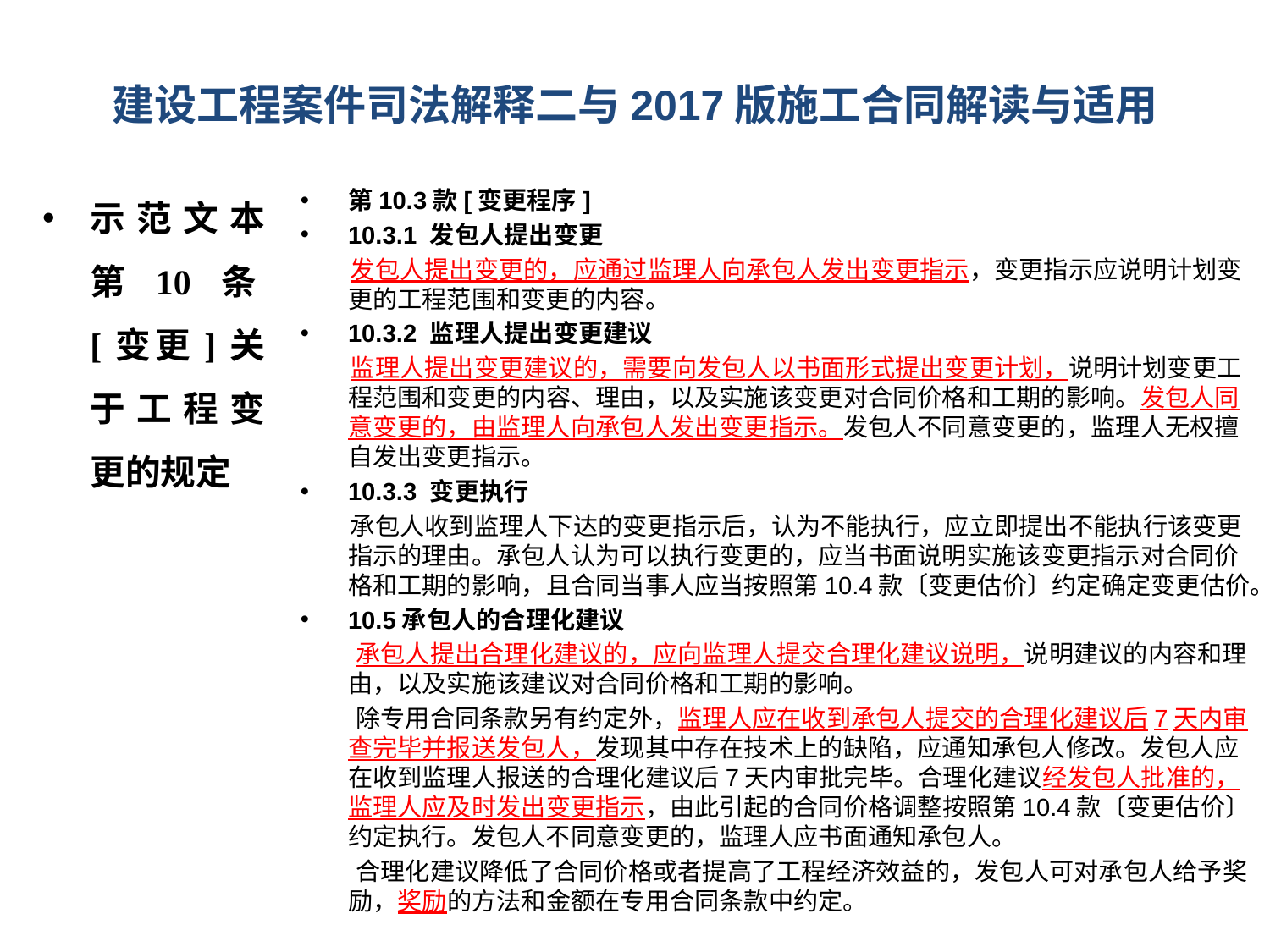

# 建设工程案件司法解释二与2017版施工合同解读与适用
示范文本第10条[变更]关于工程变更的规定
第10.3款[变更程序]
10.3.1 发包人提出变更
        发包人提出变更的，应通过监理人向承包人发出变更指示，变更指示应说明计划变更的工程范围和变更的内容。
10.3.2 监理人提出变更建议
        监理人提出变更建议的，需要向发包人以书面形式提出变更计划，说明计划变更工程范围和变更的内容、理由，以及实施该变更对合同价格和工期的影响。发包人同意变更的，由监理人向承包人发出变更指示。发包人不同意变更的，监理人无权擅自发出变更指示。
10.3.3 变更执行
        承包人收到监理人下达的变更指示后，认为不能执行，应立即提出不能执行该变更指示的理由。承包人认为可以执行变更的，应当书面说明实施该变更指示对合同价格和工期的影响，且合同当事人应当按照第10.4款〔变更估价〕约定确定变更估价。
10.5承包人的合理化建议
         承包人提出合理化建议的，应向监理人提交合理化建议说明，说明建议的内容和理由，以及实施该建议对合同价格和工期的影响。
         除专用合同条款另有约定外，监理人应在收到承包人提交的合理化建议后7天内审查完毕并报送发包人，发现其中存在技术上的缺陷，应通知承包人修改。发包人应在收到监理人报送的合理化建议后7天内审批完毕。合理化建议经发包人批准的，监理人应及时发出变更指示，由此引起的合同价格调整按照第10.4款〔变更估价〕约定执行。发包人不同意变更的，监理人应书面通知承包人。
         合理化建议降低了合同价格或者提高了工程经济效益的，发包人可对承包人给予奖励，奖励的方法和金额在专用合同条款中约定。
50